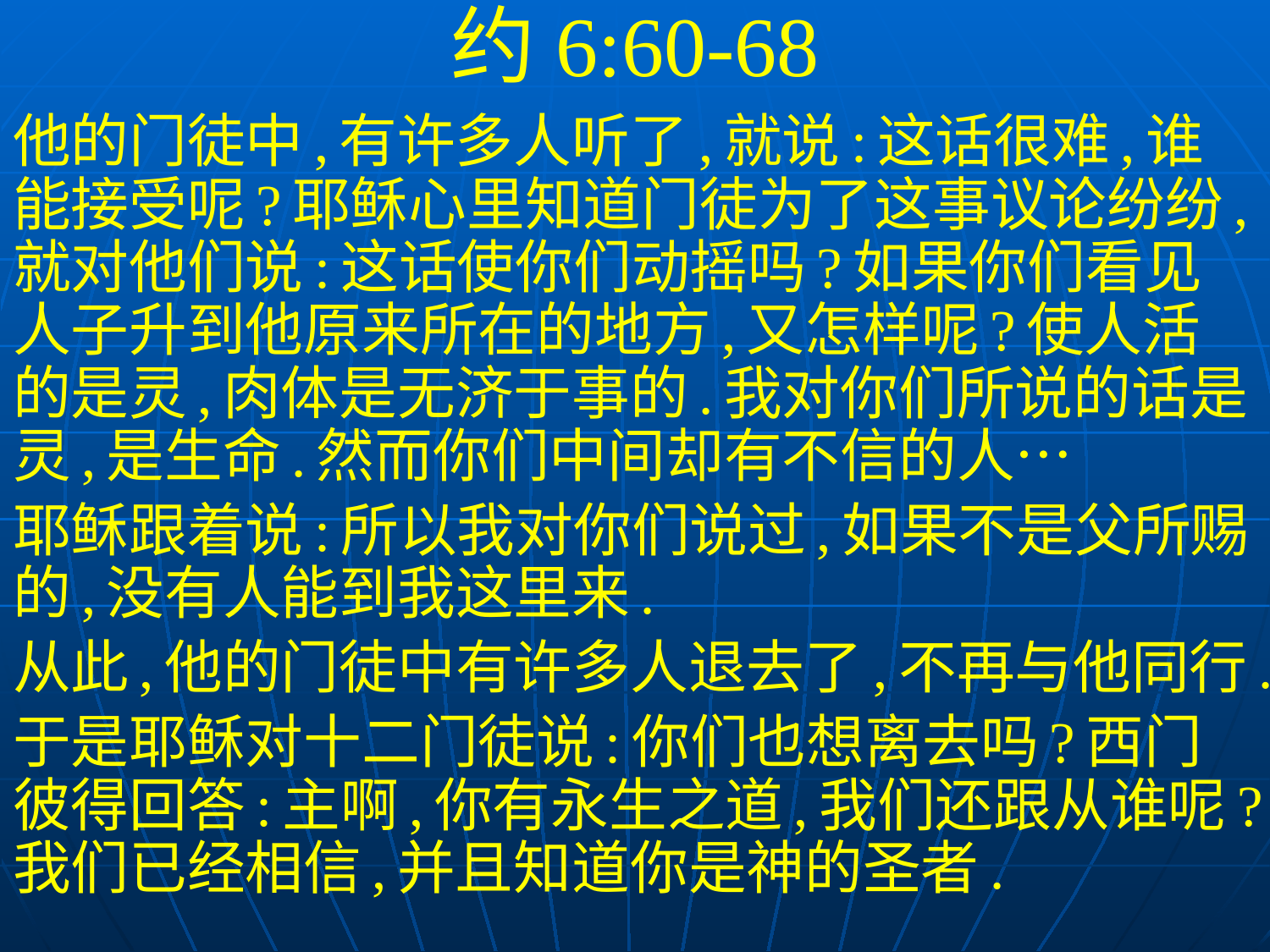

约6:60-68
他的门徒中,有许多人听了,就说:这话很难,谁能接受呢?耶稣心里知道门徒为了这事议论纷纷,就对他们说:这话使你们动摇吗?如果你们看见人子升到他原来所在的地方,又怎样呢?使人活的是灵,肉体是无济于事的.我对你们所说的话是灵,是生命.然而你们中间却有不信的人…
耶稣跟着说:所以我对你们说过,如果不是父所赐的,没有人能到我这里来.
从此,他的门徒中有许多人退去了,不再与他同行.
于是耶稣对十二门徒说:你们也想离去吗?西门彼得回答:主啊,你有永生之道,我们还跟从谁呢?我们已经相信,并且知道你是神的圣者.